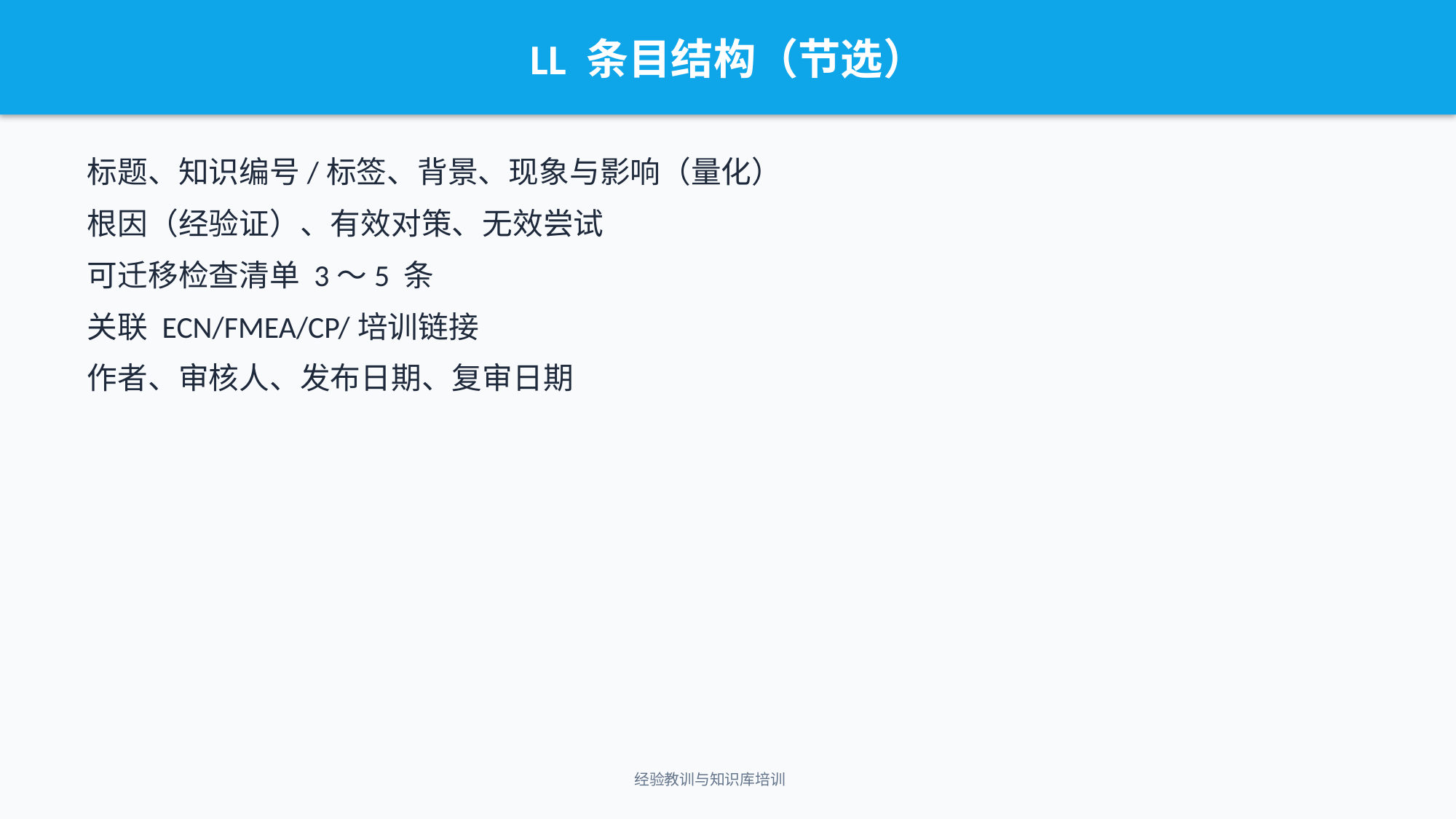

LL 条目结构（节选）
标题、知识编号/标签、背景、现象与影响（量化）
根因（经验证）、有效对策、无效尝试
可迁移检查清单 3～5 条
关联 ECN/FMEA/CP/培训链接
作者、审核人、发布日期、复审日期
经验教训与知识库培训